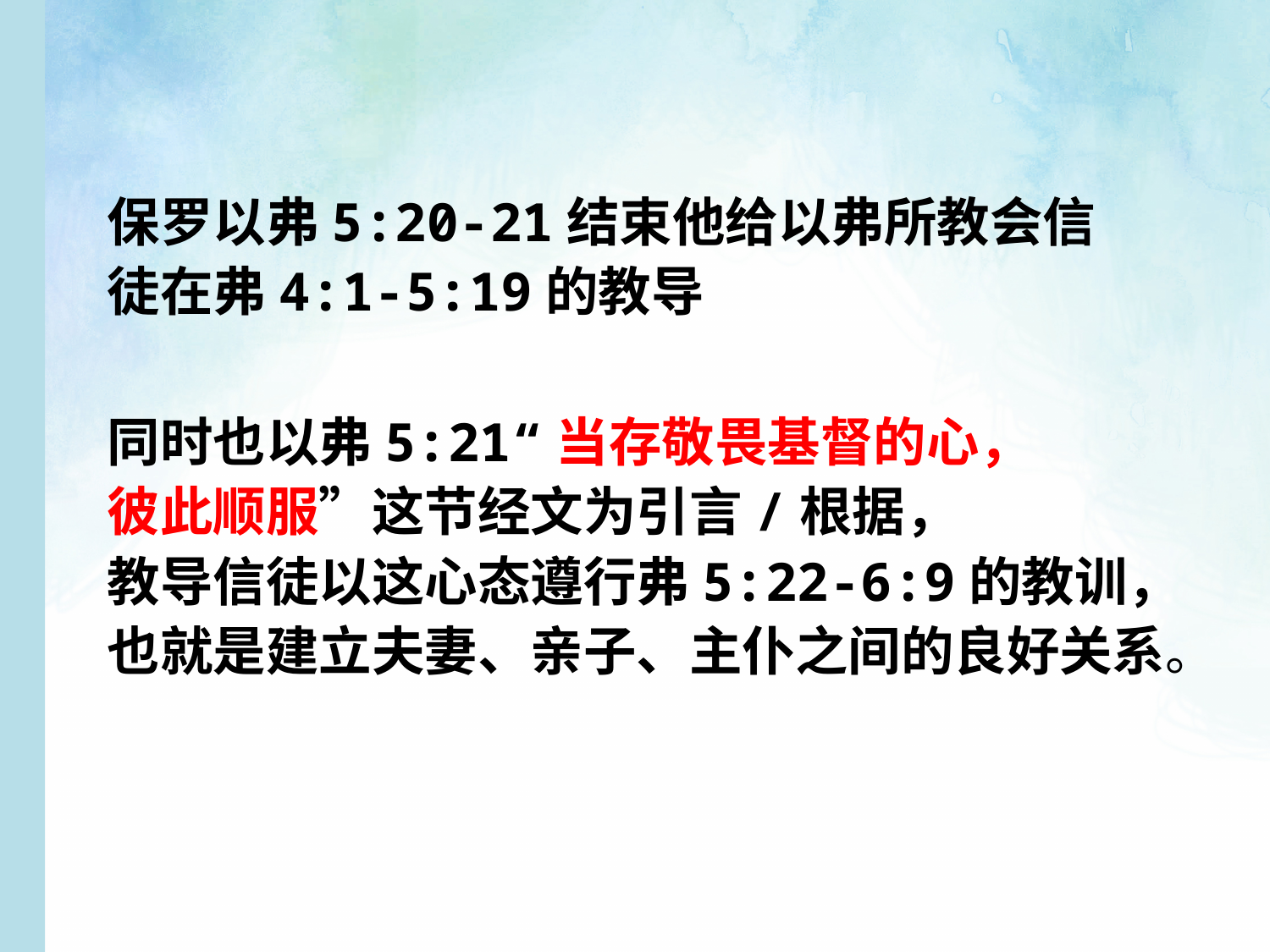

保罗以弗5:20-21结束他给以弗所教会信徒在弗4:1-5:19的教导

同时也以弗5:21“当存敬畏基督的心，
彼此顺服”这节经文为引言/根据，
教导信徒以这心态遵行弗5:22-6:9的教训，
也就是建立夫妻、亲子、主仆之间的良好关系。